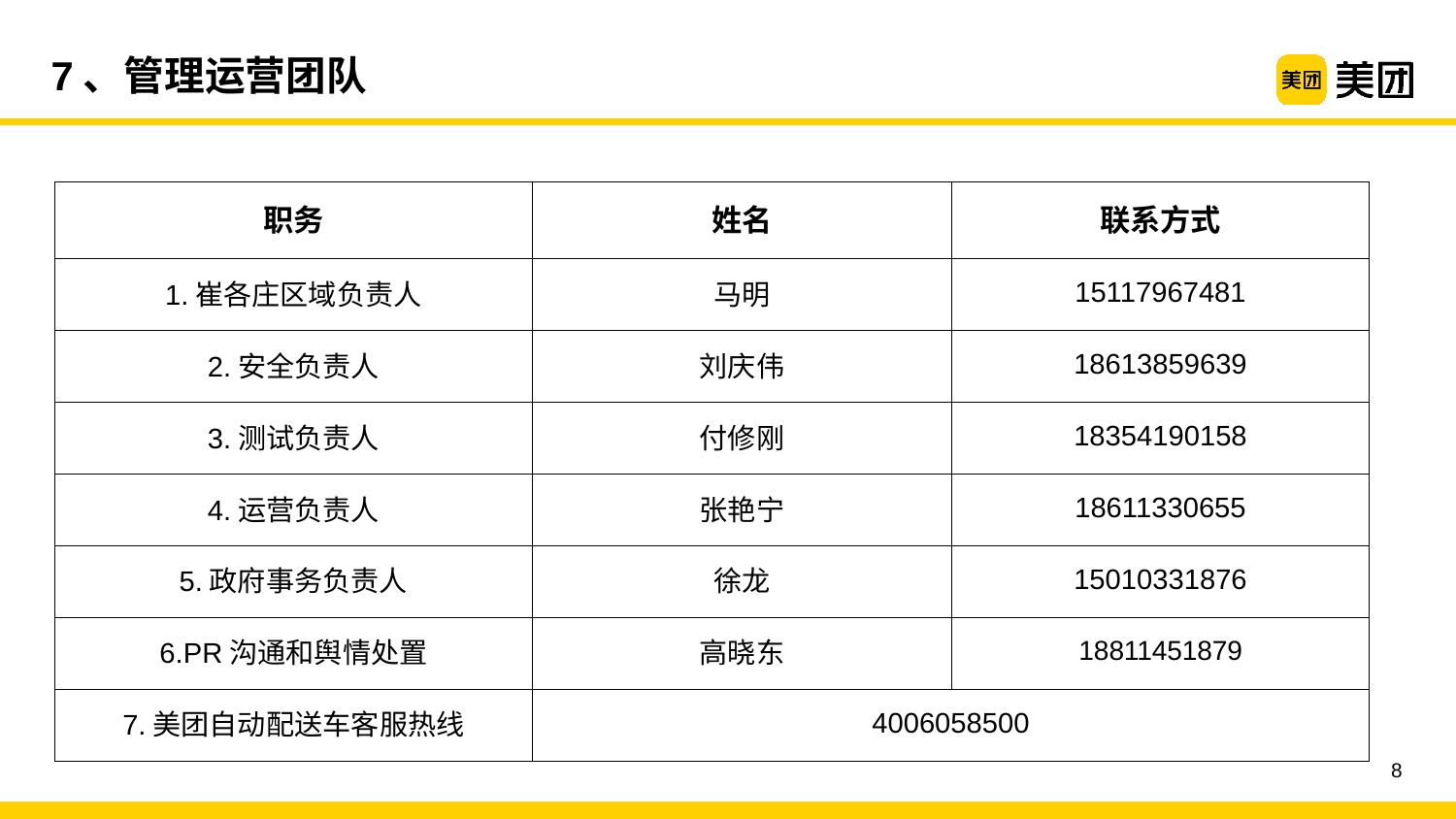

7、管理运营团队

| 职务 | 姓名 | 联系方式 |
| --- | --- | --- |
| 1.崔各庄区域负责人 | 马明 | 15117967481 |
| 2.安全负责人 | 刘庆伟 | 18613859639 |
| 3.测试负责人 | 付修刚 | 18354190158 |
| 4.运营负责人 | 张艳宁 | 18611330655 |
| 5.政府事务负责人 | 徐龙 | 15010331876 |
| 6.PR沟通和舆情处置 | 高晓东 | 18811451879 |
| 7.美团自动配送车客服热线 | 4006058500 |  |